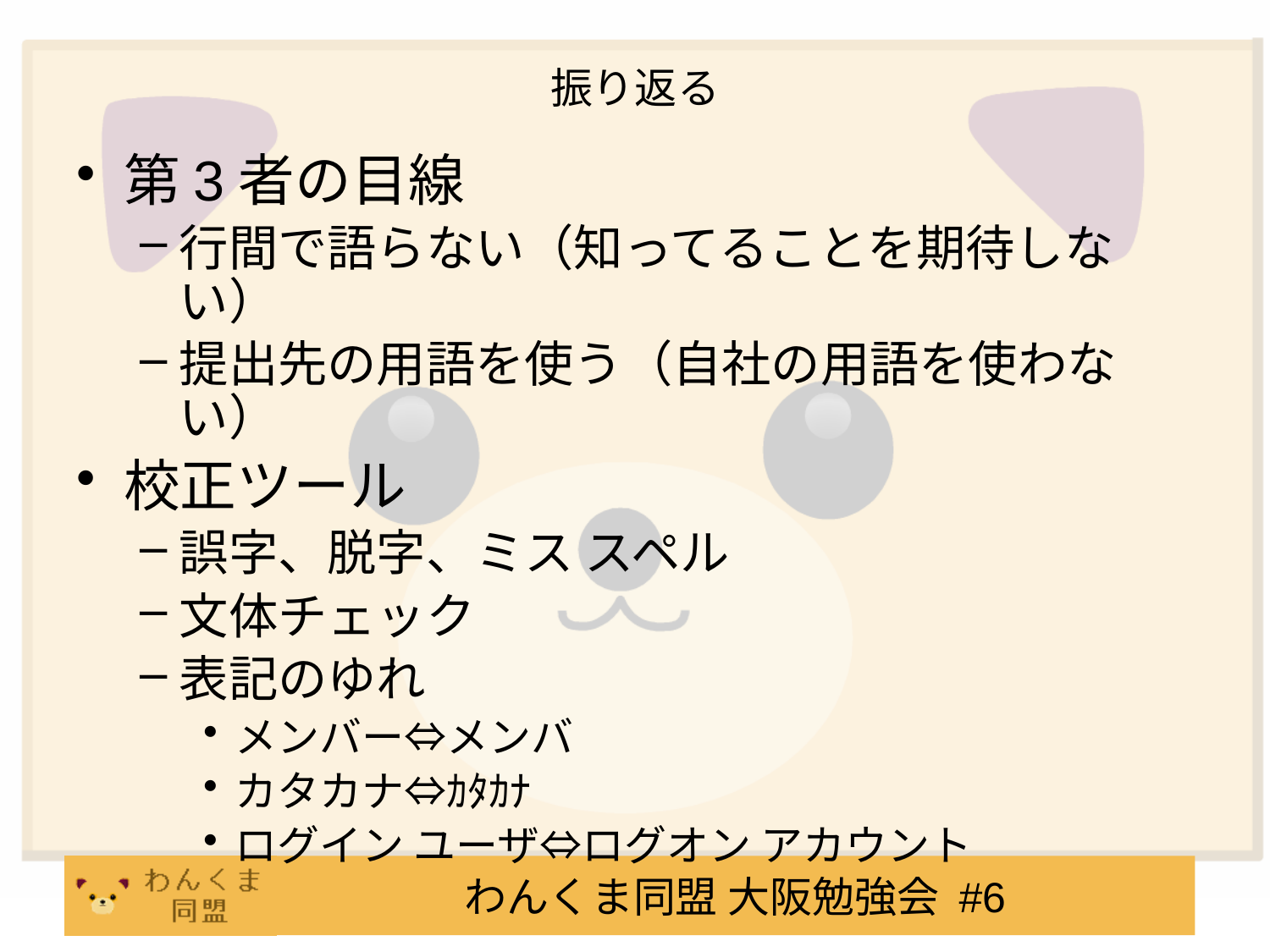

# 振り返る
第3者の目線
行間で語らない（知ってることを期待しない）
提出先の用語を使う（自社の用語を使わない）
校正ツール
誤字、脱字、ミス スペル
文体チェック
表記のゆれ
メンバー⇔メンバ
カタカナ⇔ｶﾀｶﾅ
ログイン ユーザ⇔ログオン アカウント